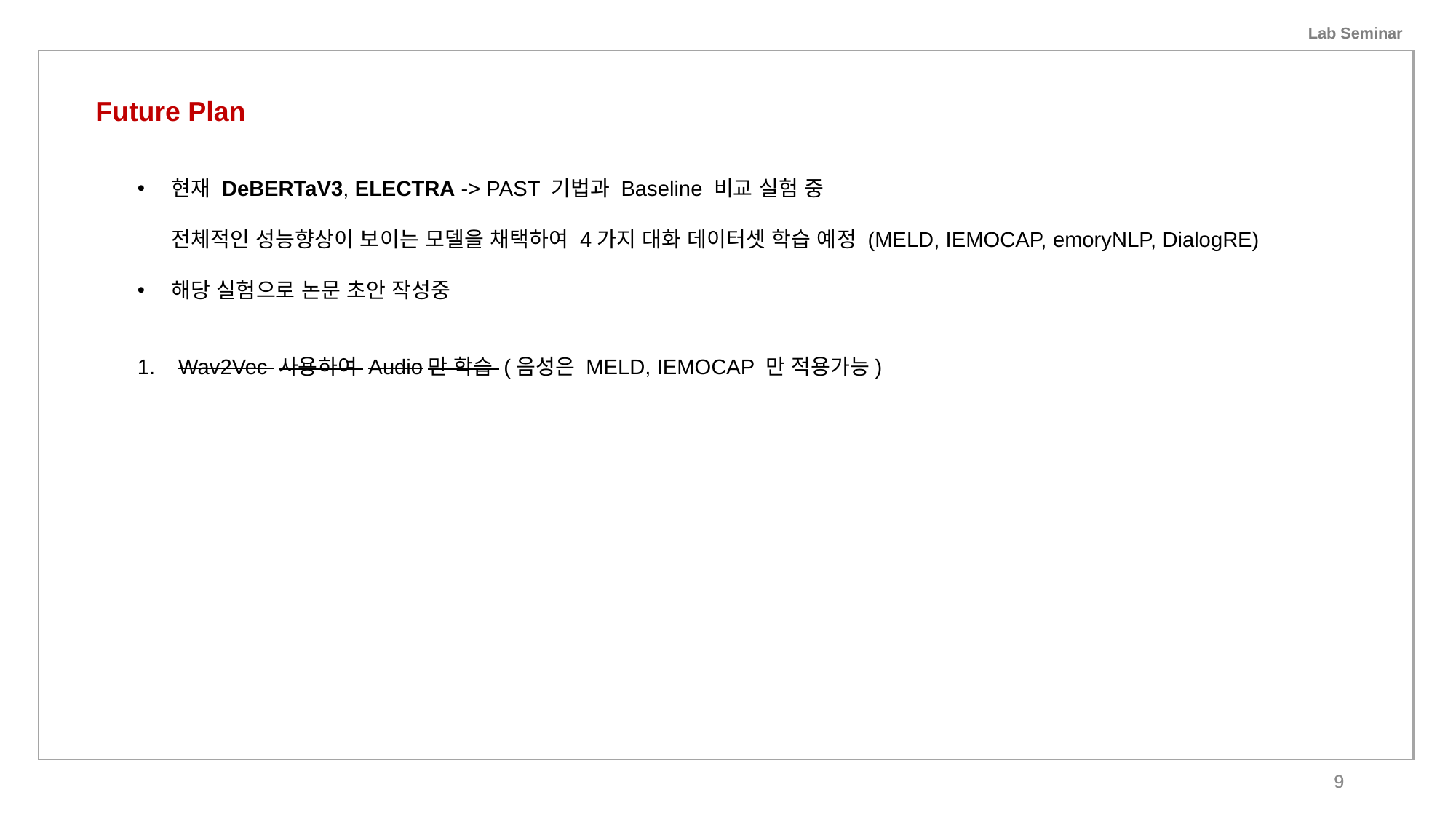

Lab Seminar

Future Plan
현재 DeBERTaV3, ELECTRA -> PAST 기법과 Baseline 비교 실험 중
전체적인 성능향상이 보이는 모델을 채택하여 4가지 대화 데이터셋 학습 예정 (MELD, IEMOCAP, emoryNLP, DialogRE)

해당 실험으로 논문 초안 작성중

Wav2Vec 사용하여 Audio만 학습 (음성은 MELD, IEMOCAP 만 적용가능)
9
9